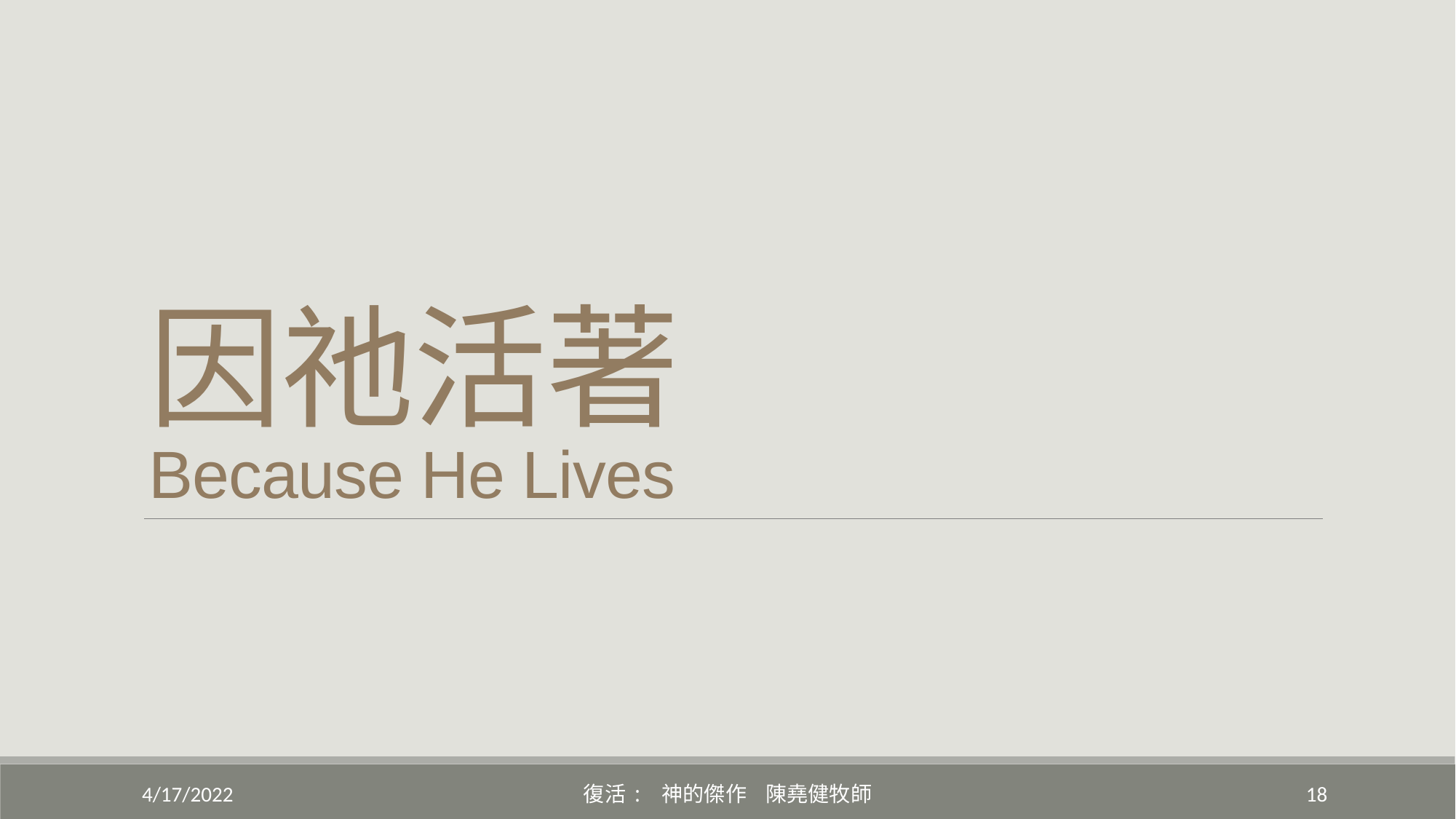

# 因祂活著 Because He Lives

4/17/2022
復活: 神的傑作    陳堯健牧師
18